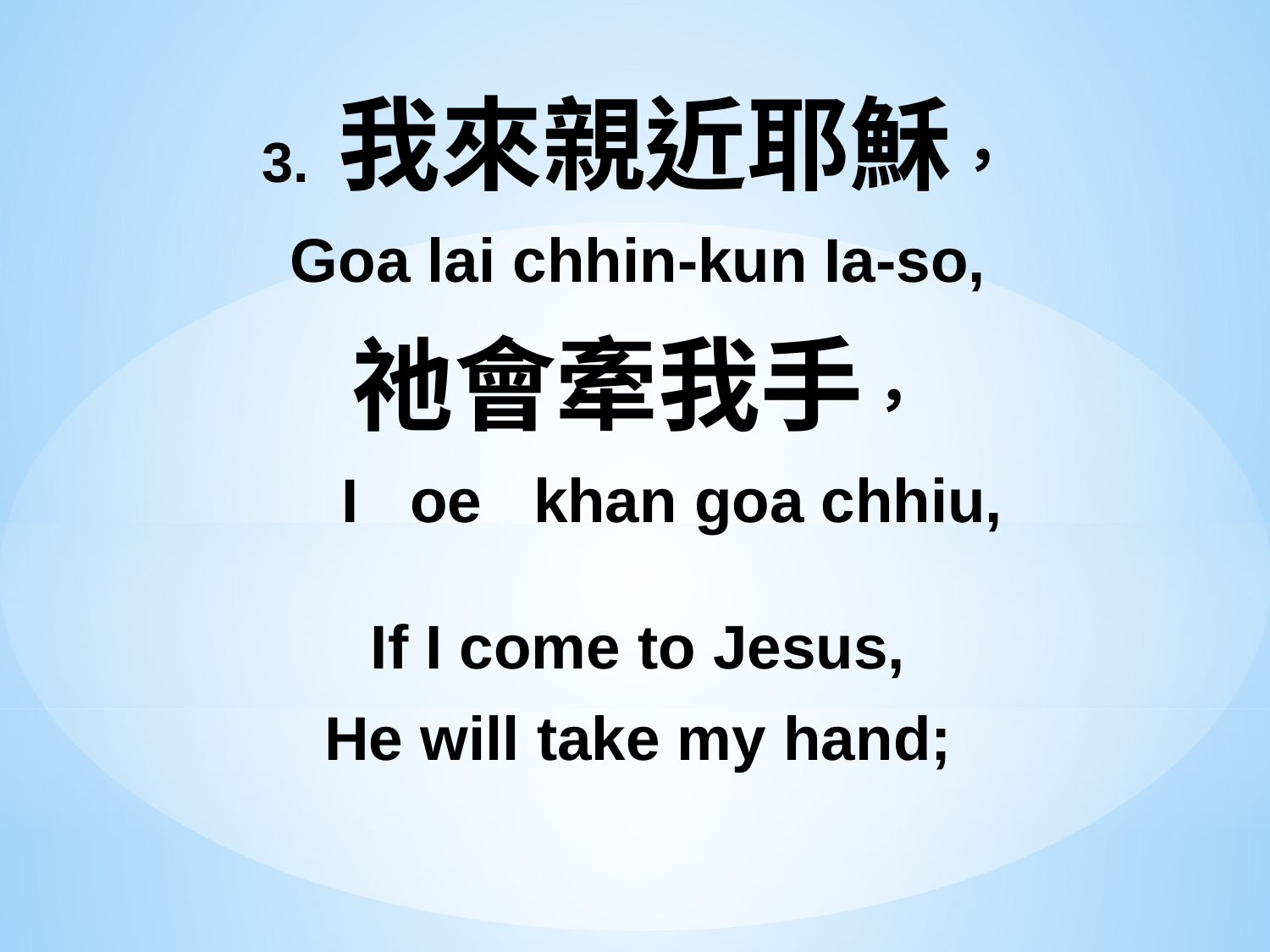

3. 我來親近耶穌，
Goa lai chhin-kun Ia-so,
祂會牽我手，
    I   oe   khan goa chhiu,

If I come to Jesus,
He will take my hand;